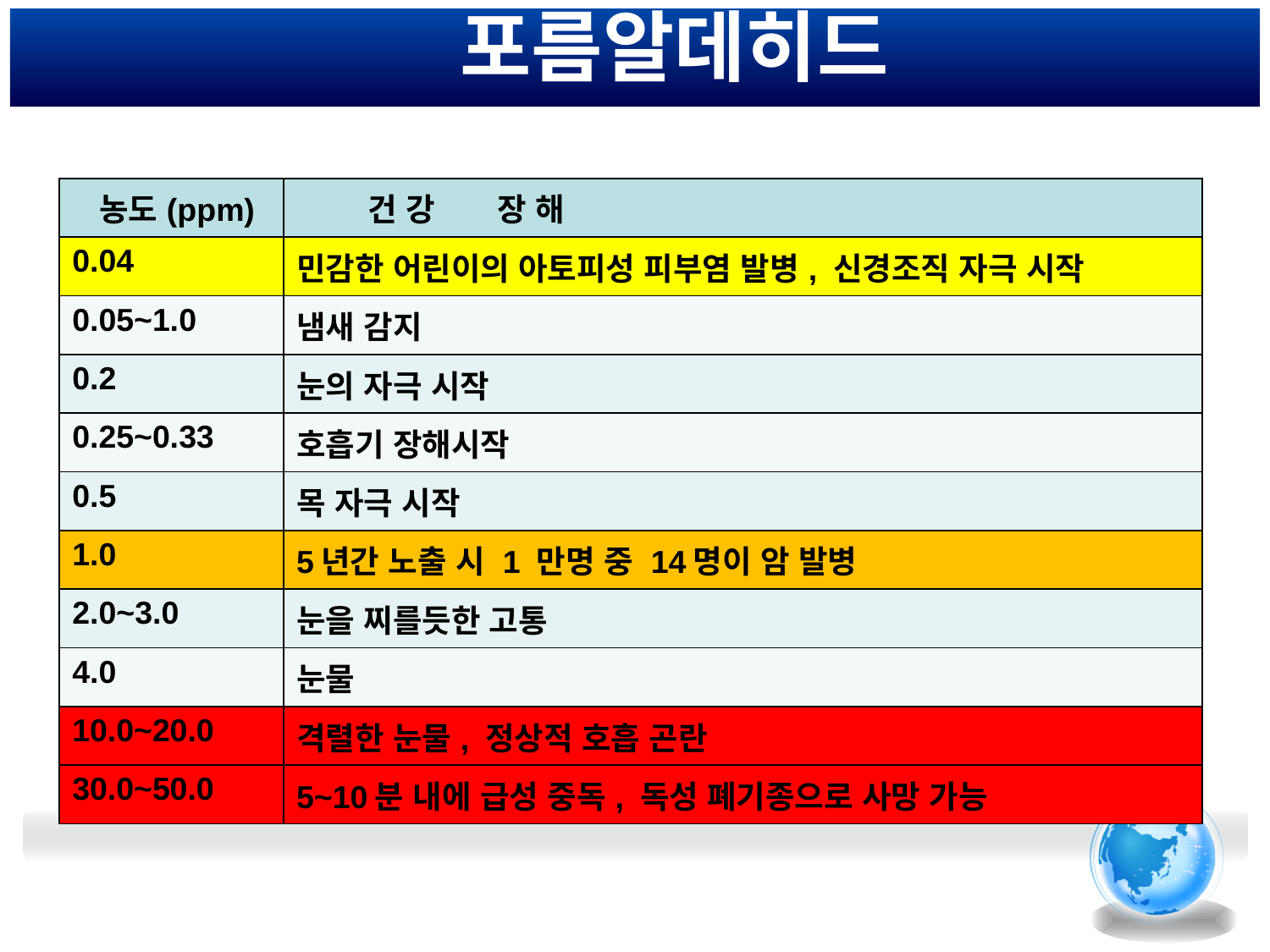

포름알데히드
| 농도(ppm) | 건 강 장 해 |
| --- | --- |
| 0.04 | 민감한 어린이의 아토피성 피부염 발병, 신경조직 자극 시작 |
| 0.05~1.0 | 냄새 감지 |
| 0.2 | 눈의 자극 시작 |
| 0.25~0.33 | 호흡기 장해시작 |
| 0.5 | 목 자극 시작 |
| 1.0 | 5년간 노출 시 1 만명 중 14명이 암 발병 |
| 2.0~3.0 | 눈을 찌를듯한 고통 |
| 4.0 | 눈물 |
| 10.0~20.0 | 격렬한 눈물, 정상적 호흡 곤란 |
| 30.0~50.0 | 5~10분 내에 급성 중독, 독성 폐기종으로 사망 가능 |